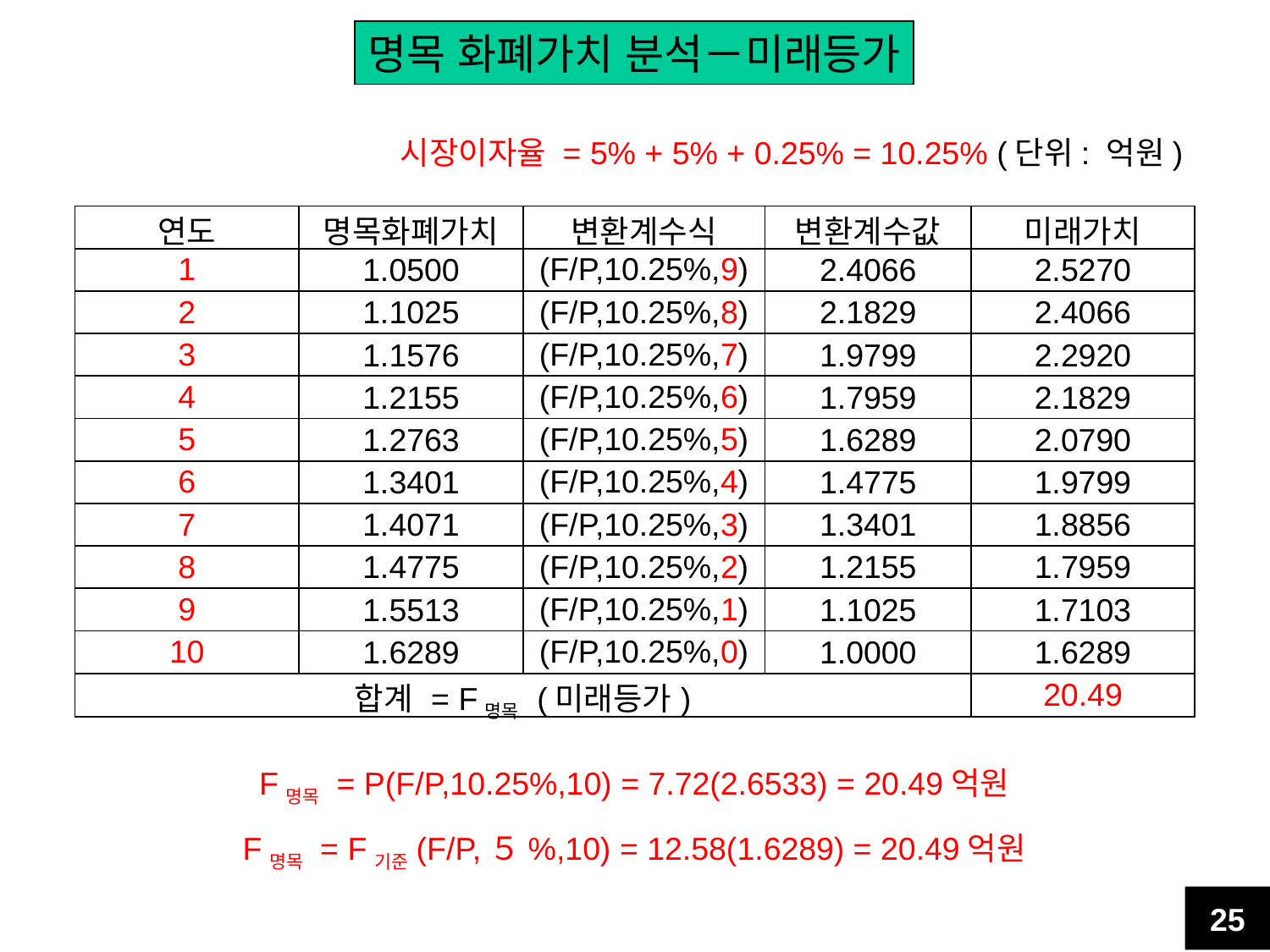

명목 화폐가치 분석－미래등가
시장이자율 = 5% + 5% + 0.25% = 10.25% (단위: 억원)
| 연도 | 명목화폐가치 | 변환계수식 | 변환계수값 | 미래가치 |
| --- | --- | --- | --- | --- |
| 1 | 1.0500 | (F/P,10.25%,9) | 2.4066 | 2.5270 |
| 2 | 1.1025 | (F/P,10.25%,8) | 2.1829 | 2.4066 |
| 3 | 1.1576 | (F/P,10.25%,7) | 1.9799 | 2.2920 |
| 4 | 1.2155 | (F/P,10.25%,6) | 1.7959 | 2.1829 |
| 5 | 1.2763 | (F/P,10.25%,5) | 1.6289 | 2.0790 |
| 6 | 1.3401 | (F/P,10.25%,4) | 1.4775 | 1.9799 |
| 7 | 1.4071 | (F/P,10.25%,3) | 1.3401 | 1.8856 |
| 8 | 1.4775 | (F/P,10.25%,2) | 1.2155 | 1.7959 |
| 9 | 1.5513 | (F/P,10.25%,1) | 1.1025 | 1.7103 |
| 10 | 1.6289 | (F/P,10.25%,0) | 1.0000 | 1.6289 |
| 합계 = F명목 (미래등가) |  |  |  | 20.49 |
F명목 = P(F/P,10.25%,10) = 7.72(2.6533) = 20.49억원
F명목 = F기준(F/P,５%,10) = 12.58(1.6289) = 20.49억원
25